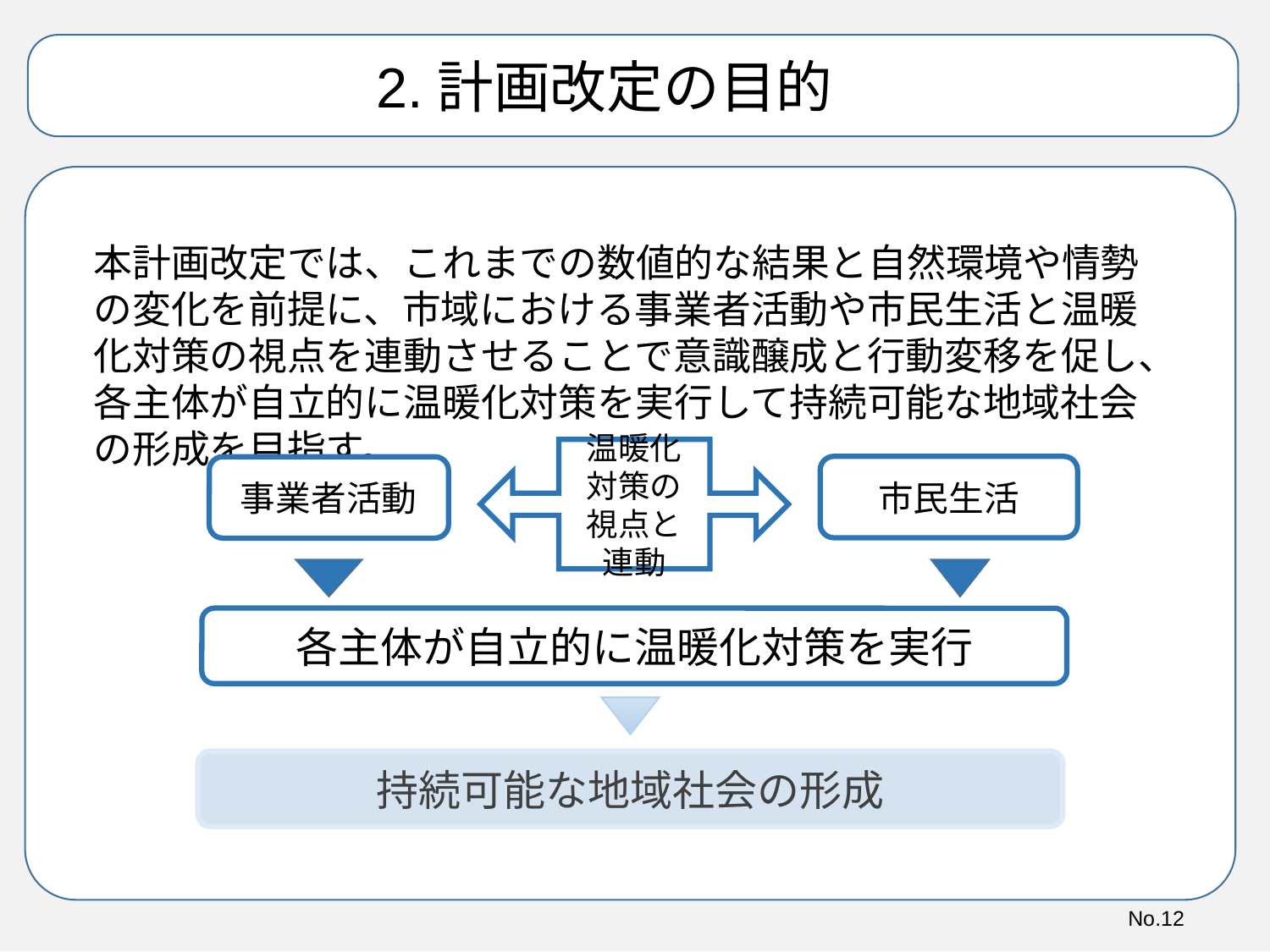

2.計画改定の目的
#
本計画改定では、これまでの数値的な結果と自然環境や情勢の変化を前提に、市域における事業者活動や市民生活と温暖化対策の視点を連動させることで意識醸成と行動変移を促し、各主体が自立的に温暖化対策を実行して持続可能な地域社会の形成を目指す。

温暖化対策の視点と連動
市民生活
事業者活動

各主体が自立的に温暖化対策を実行

持続可能な地域社会の形成
No.12